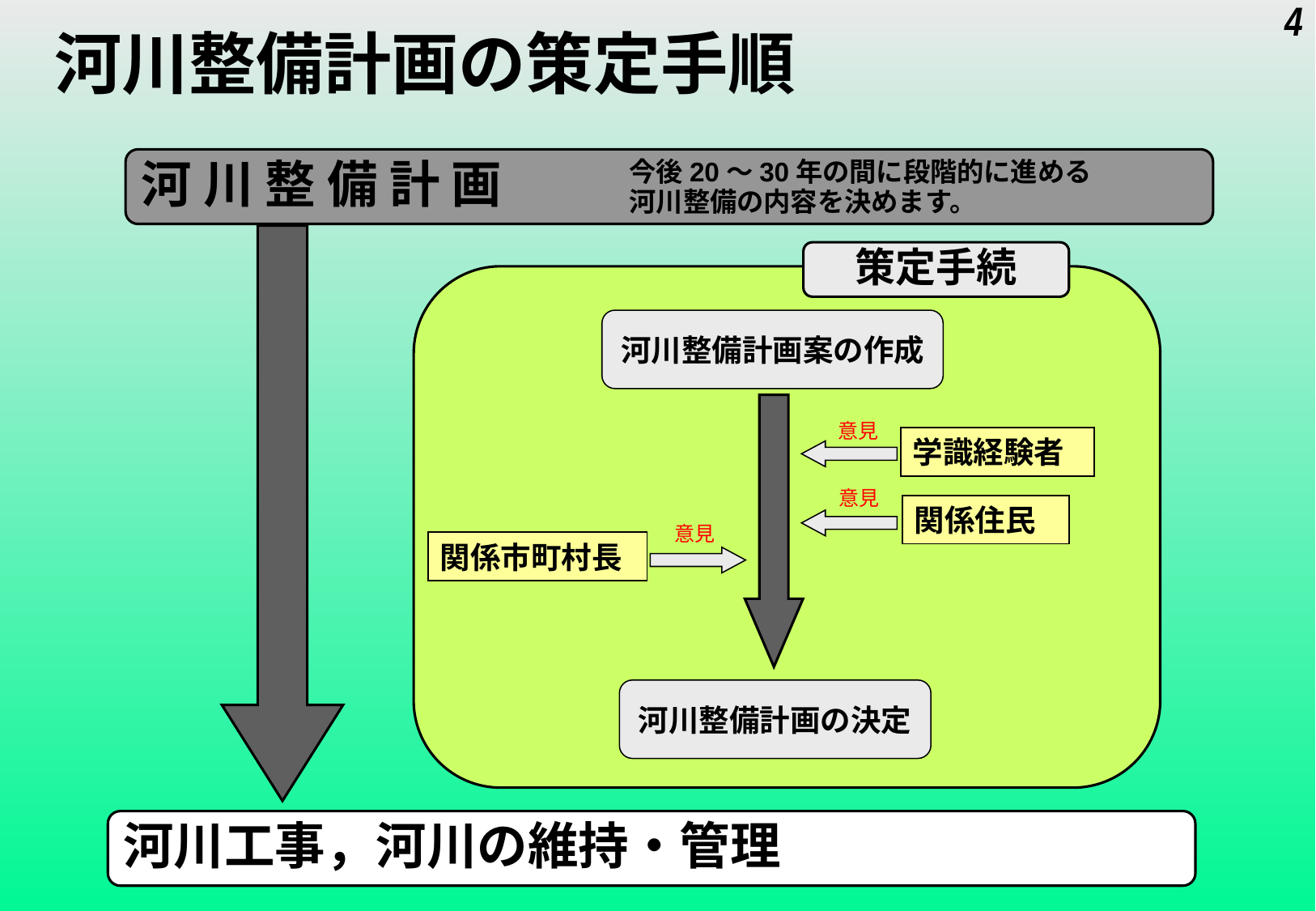

河川整備計画の策定手順
4
河 川 整 備 計 画
今後20～30年の間に段階的に進める
河川整備の内容を決めます。

策定手続

河川整備計画案の作成

河川整備計画の決定
意見
学識経験者

意見
関係住民

意見
関係市町村長

河川工事，河川の維持・管理